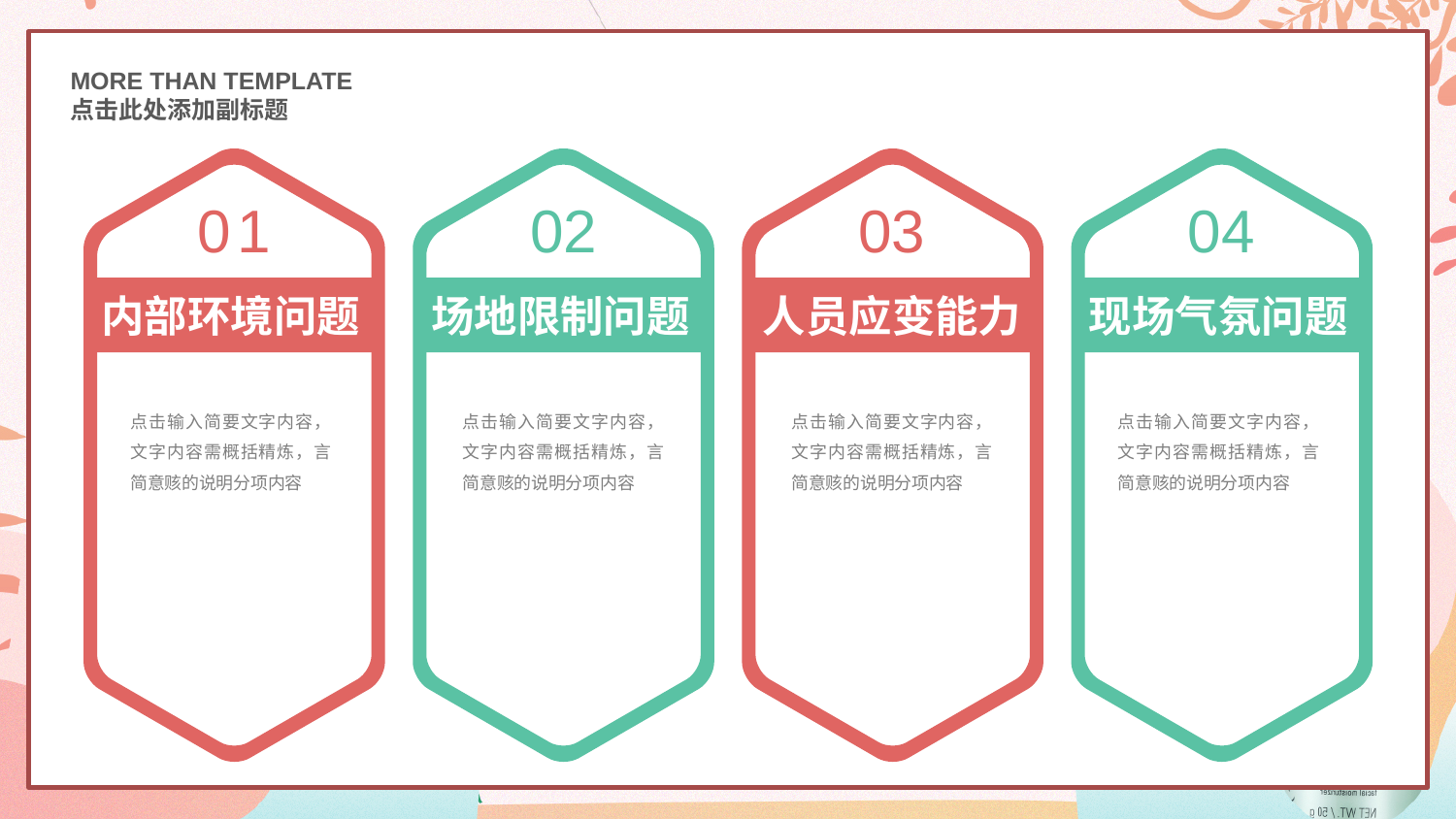

MORE THAN TEMPLATE
点击此处添加副标题

01
02
03
04
内部环境问题
场地限制问题
人员应变能力
现场气氛问题
点击输入简要文字内容，文字内容需概括精炼，言简意赅的说明分项内容
点击输入简要文字内容，文字内容需概括精炼，言简意赅的说明分项内容
点击输入简要文字内容，文字内容需概括精炼，言简意赅的说明分项内容
点击输入简要文字内容，文字内容需概括精炼，言简意赅的说明分项内容